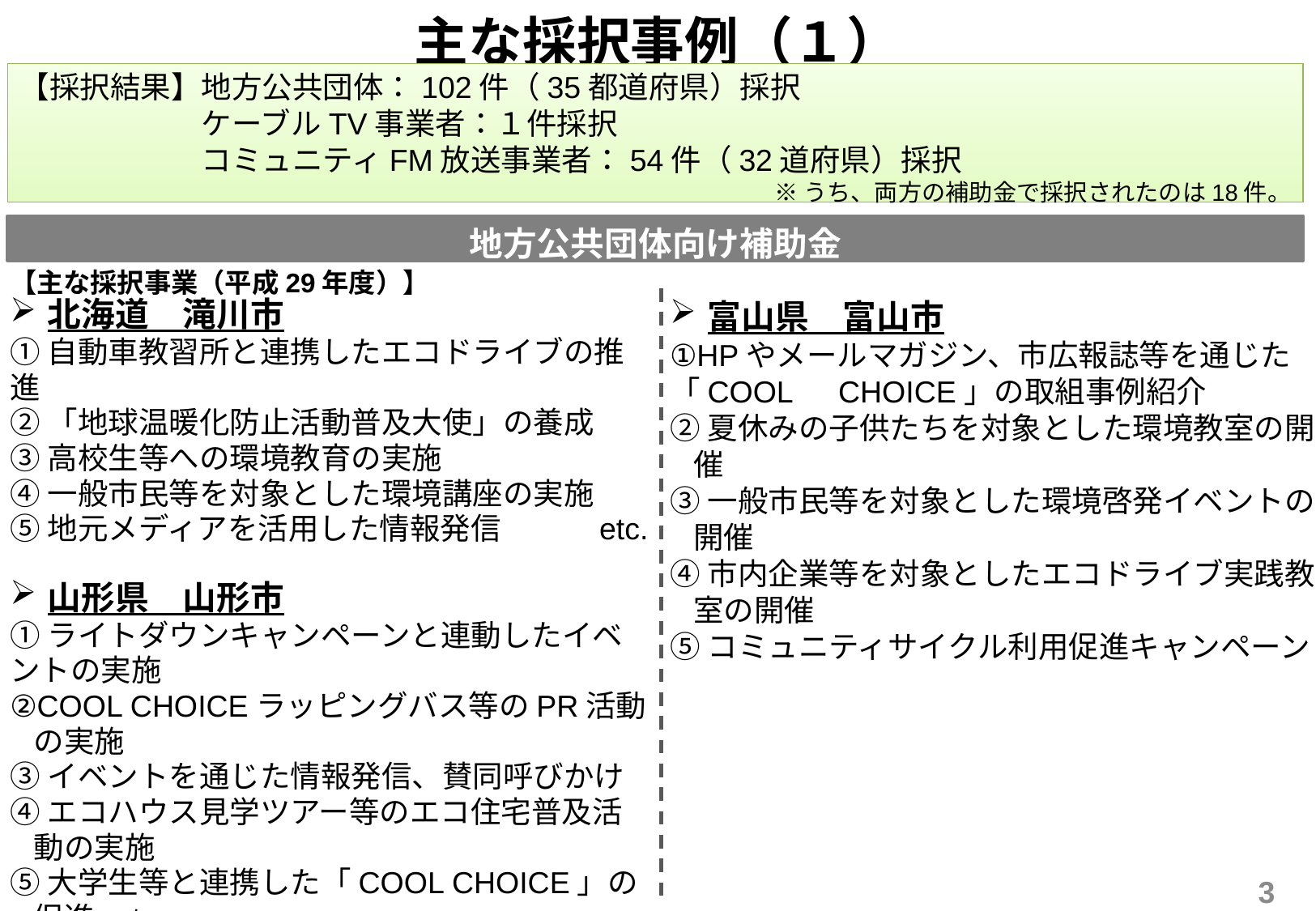

主な採択事例（１）
【採択結果】地方公共団体：102件（35都道府県）採択
　　　　　　ケーブルTV事業者：１件採択
　　　　　　コミュニティFM放送事業者：54件（32道府県）採択
※うち、両方の補助金で採択されたのは18件。
地方公共団体向け補助金
【主な採択事業（平成29年度）】
北海道　滝川市
①自動車教習所と連携したエコドライブの推進
②「地球温暖化防止活動普及大使」の養成
③高校生等への環境教育の実施
④一般市民等を対象とした環境講座の実施
⑤地元メディアを活用した情報発信　　　etc.

山形県　山形市
①ライトダウンキャンペーンと連動したイベントの実施
②COOL CHOICEラッピングバス等のPR活動の実施
③イベントを通じた情報発信、賛同呼びかけ
④エコハウス見学ツアー等のエコ住宅普及活動の実施
⑤大学生等と連携した「COOL CHOICE」の促進  etc.

富山県　富山市
①HPやメールマガジン、市広報誌等を通じた「COOL　CHOICE」の取組事例紹介
②夏休みの子供たちを対象とした環境教室の開催
③一般市民等を対象とした環境啓発イベントの開催
④市内企業等を対象としたエコドライブ実践教室の開催
⑤コミュニティサイクル利用促進キャンペーン
3